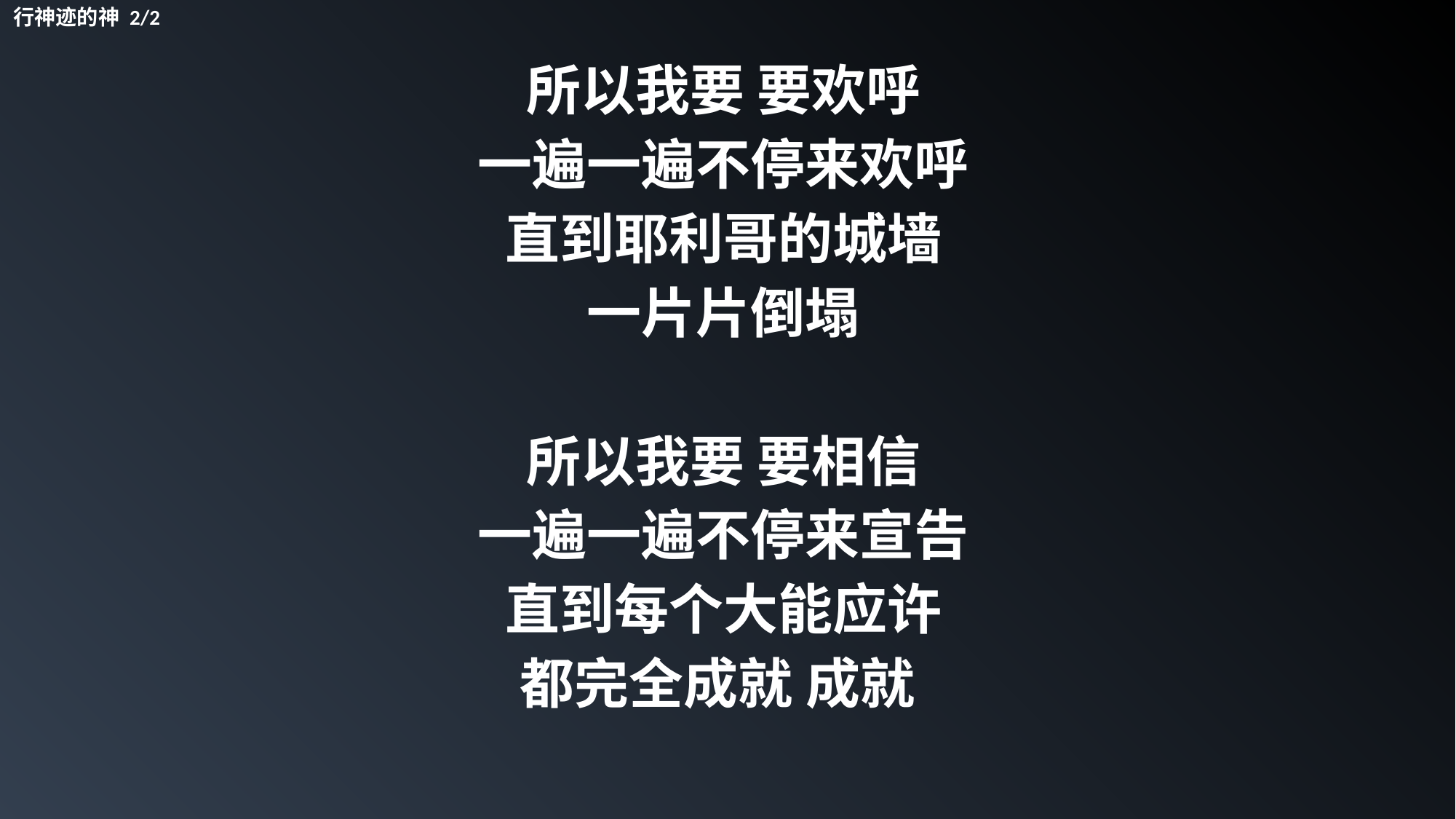

行神迹的神 2/2
所以我要 要欢呼
一遍一遍不停来欢呼
直到耶利哥的城墙
一片片倒塌

所以我要 要相信
一遍一遍不停来宣告
直到每个大能应许
都完全成就 成就